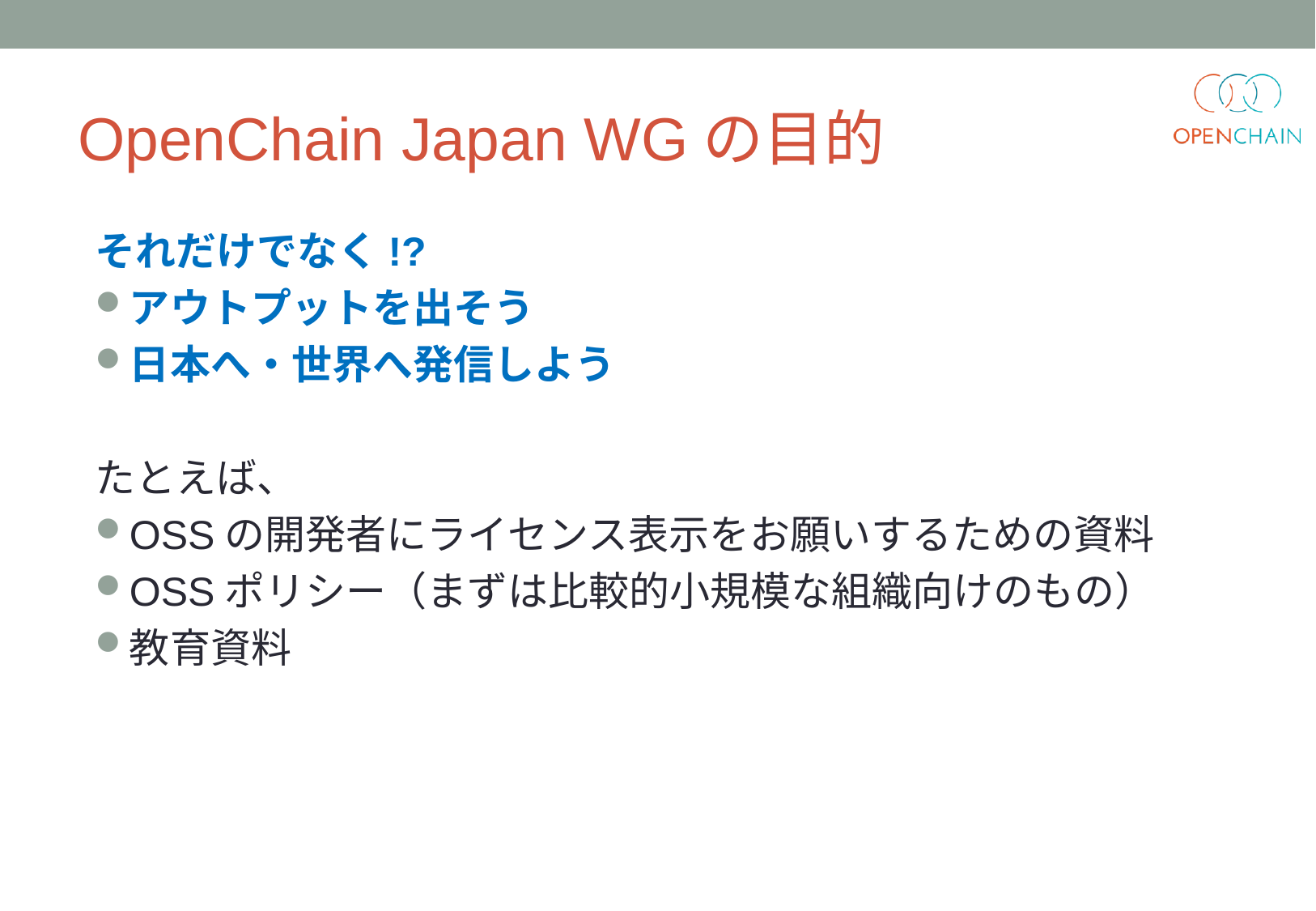

# OpenChain Japan WGの目的
それだけでなく!?
アウトプットを出そう
日本へ・世界へ発信しよう

たとえば、
OSSの開発者にライセンス表示をお願いするための資料
OSSポリシー（まずは比較的小規模な組織向けのもの）
教育資料